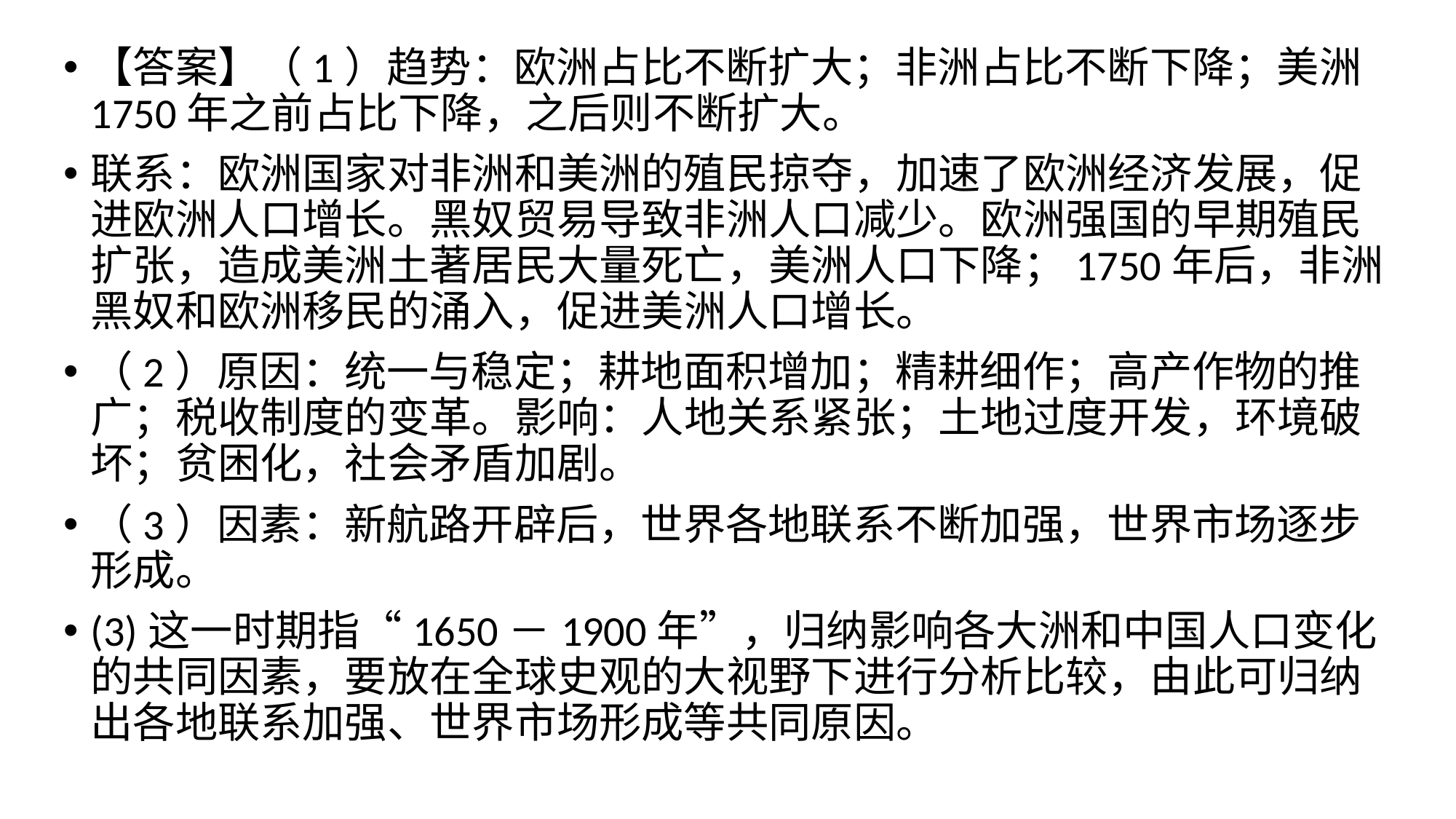

【答案】（1）趋势：欧洲占比不断扩大；非洲占比不断下降；美洲1750年之前占比下降，之后则不断扩大。
联系：欧洲国家对非洲和美洲的殖民掠夺，加速了欧洲经济发展，促进欧洲人口增长。黑奴贸易导致非洲人口减少。欧洲强国的早期殖民扩张，造成美洲土著居民大量死亡，美洲人口下降；1750年后，非洲黑奴和欧洲移民的涌入，促进美洲人口增长。
（2）原因：统一与稳定；耕地面积增加；精耕细作；高产作物的推广；税收制度的变革。影响：人地关系紧张；土地过度开发，环境破坏；贫困化，社会矛盾加剧。
（3）因素：新航路开辟后，世界各地联系不断加强，世界市场逐步形成。
(3)这一时期指“1650－1900年”，归纳影响各大洲和中国人口变化的共同因素，要放在全球史观的大视野下进行分析比较，由此可归纳出各地联系加强、世界市场形成等共同原因。